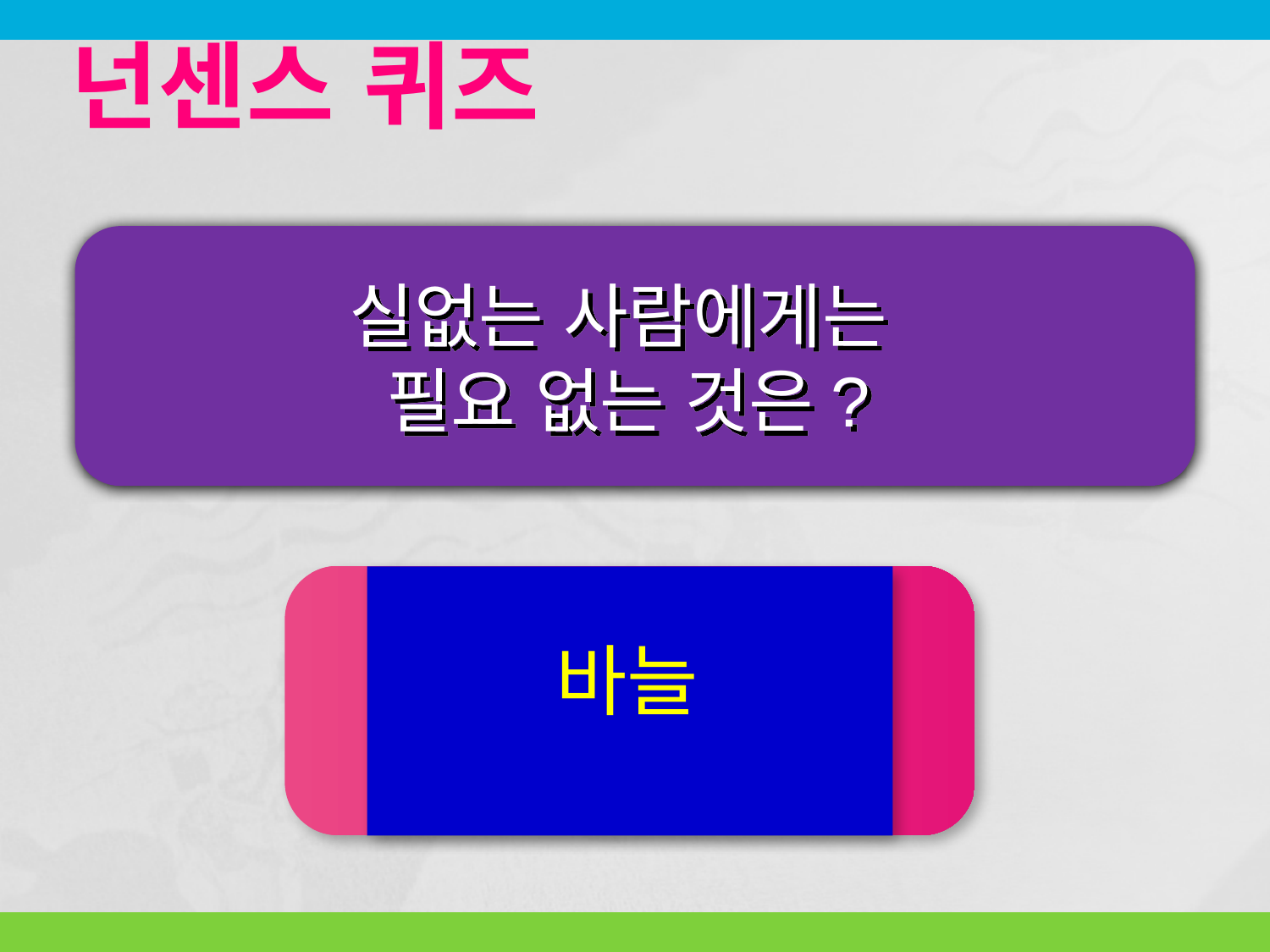

넌센스 퀴즈

실없는 사람에게는
필요 없는 것은?

바늘